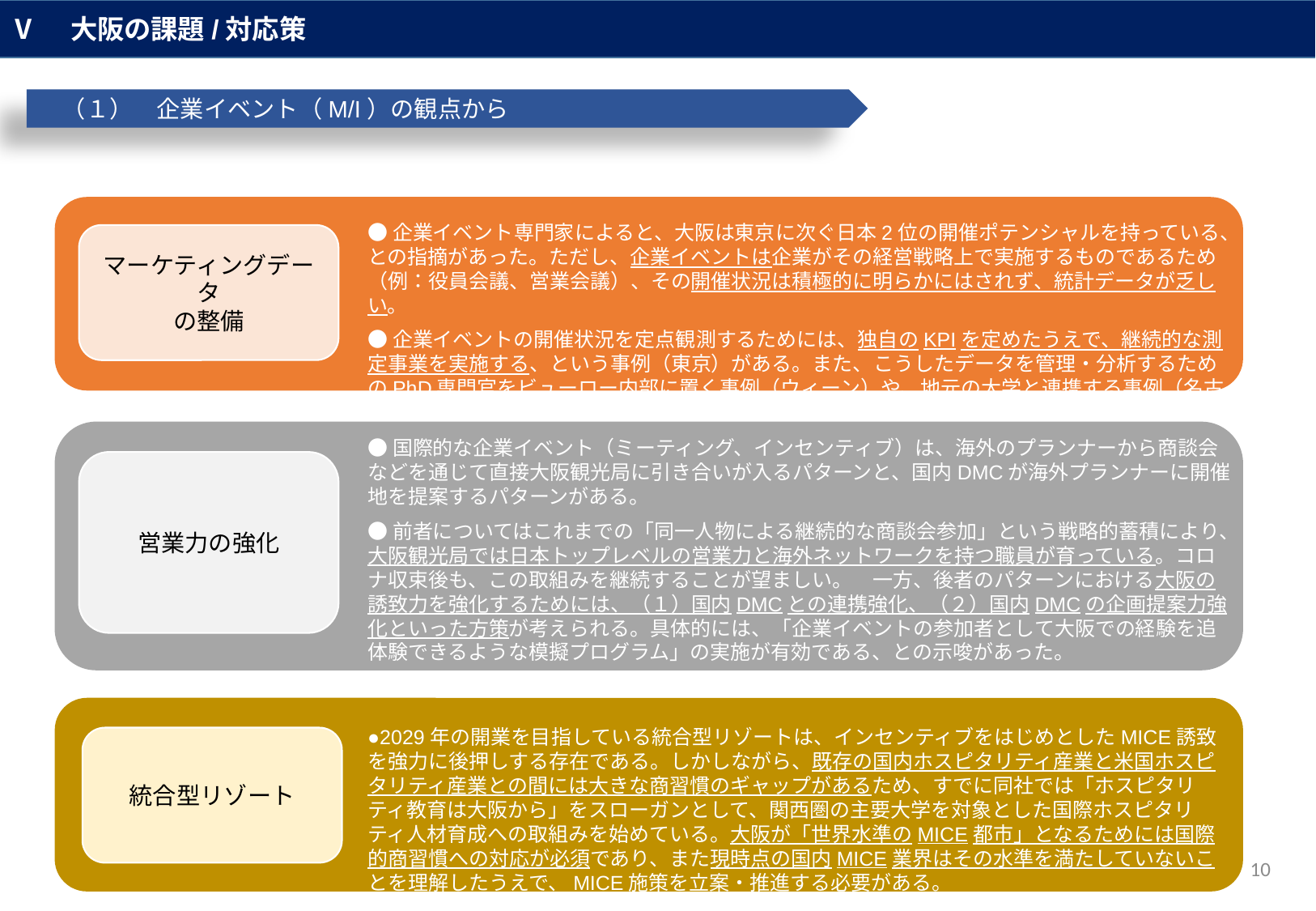

Ⅴ　大阪の課題/対応策
　（１）　企業イベント（M/I）の観点から

●企業イベント専門家によると、大阪は東京に次ぐ日本2位の開催ポテンシャルを持っている、との指摘があった。ただし、企業イベントは企業がその経営戦略上で実施するものであるため（例：役員会議、営業会議）、その開催状況は積極的に明らかにはされず、統計データが乏しい。
●企業イベントの開催状況を定点観測するためには、独自のKPIを定めたうえで、継続的な測定事業を実施する、という事例（東京）がある。また、こうしたデータを管理・分析するためのPhD専門官をビューロー内部に置く事例（ウィーン）や、地元の大学と連携する事例（名古屋）もある。
マーケティングデータ
の整備

●国際的な企業イベント（ミーティング、インセンティブ）は、海外のプランナーから商談会などを通じて直接大阪観光局に引き合いが入るパターンと、国内DMCが海外プランナーに開催地を提案するパターンがある。
●前者についてはこれまでの「同一人物による継続的な商談会参加」という戦略的蓄積により、大阪観光局では日本トップレベルの営業力と海外ネットワークを持つ職員が育っている。コロナ収束後も、この取組みを継続することが望ましい。　一方、後者のパターンにおける大阪の誘致力を強化するためには、（１）国内DMCとの連携強化、（２）国内DMCの企画提案力強化といった方策が考えられる。具体的には、「企業イベントの参加者として大阪での経験を追体験できるような模擬プログラム」の実施が有効である、との示唆があった。
営業力の強化

●2029年の開業を目指している統合型リゾートは、インセンティブをはじめとしたMICE誘致を強力に後押しする存在である。しかしながら、既存の国内ホスピタリティ産業と米国ホスピタリティ産業との間には大きな商習慣のギャップがあるため、すでに同社では「ホスピタリティ教育は大阪から」をスローガンとして、関西圏の主要大学を対象とした国際ホスピタリティ人材育成への取組みを始めている。大阪が「世界水準のMICE都市」となるためには国際的商習慣への対応が必須であり、また現時点の国内MICE業界はその水準を満たしていないことを理解したうえで、MICE施策を立案・推進する必要がある。
統合型リゾート
10